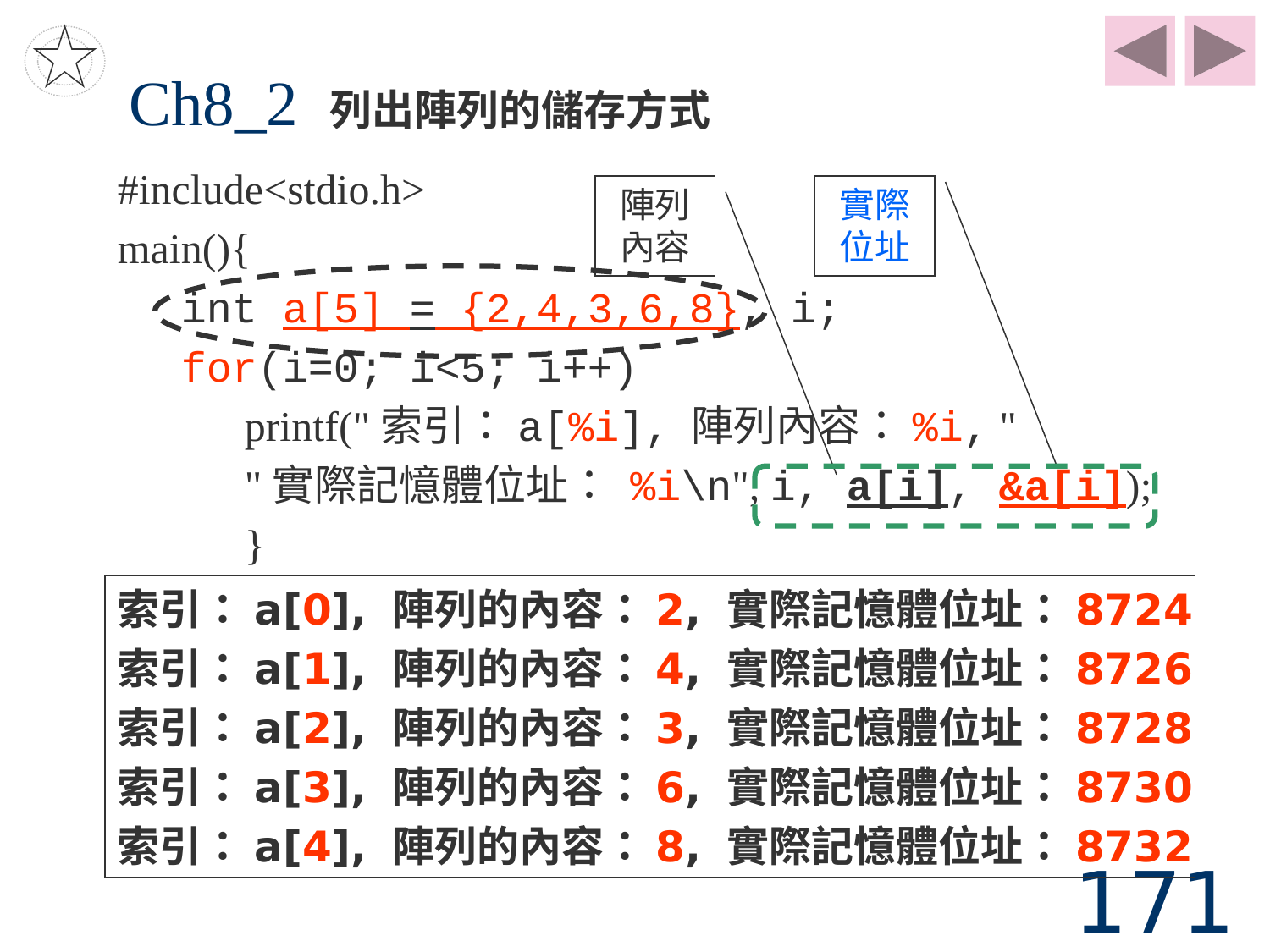

# Ch8_2 列出陣列的儲存方式

#include<stdio.h>
main(){
int a[5] = {2,4,3,6,8}, i;
for(i=0; i<5; i++)
printf("索引：a[%i], 陣列內容：%i, "
"實際記憶體位址： %i\n", i, a[i], &a[i]);
}
陣列內容
實際位址

索引：a[0], 陣列的內容：2, 實際記憶體位址：8724
索引：a[1], 陣列的內容：4, 實際記憶體位址：8726
索引：a[2], 陣列的內容：3, 實際記憶體位址：8728
索引：a[3], 陣列的內容：6, 實際記憶體位址：8730
索引：a[4], 陣列的內容：8, 實際記憶體位址：8732
171